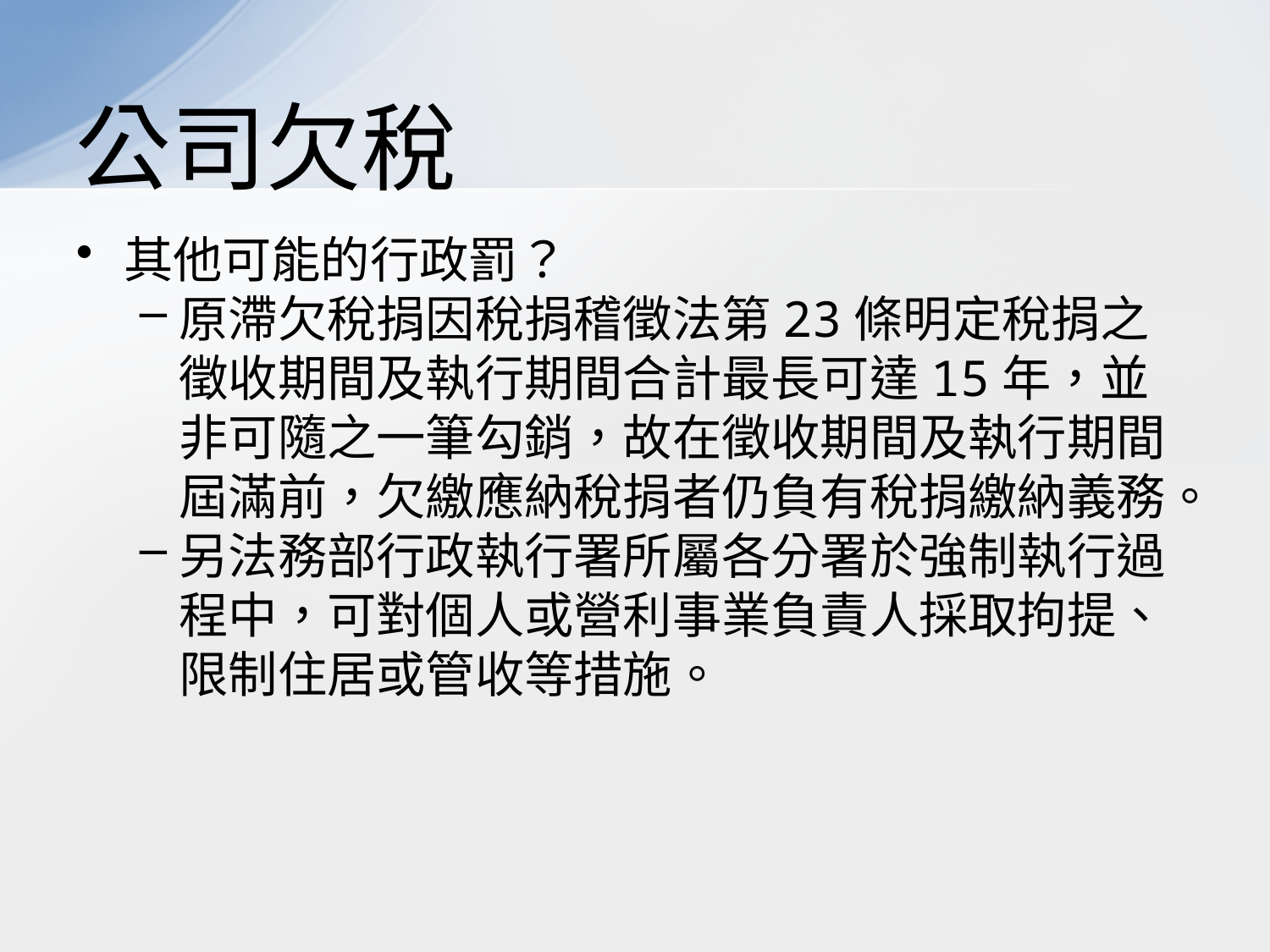

# 公司欠稅
其他可能的行政罰？
原滯欠稅捐因稅捐稽徵法第23條明定稅捐之徵收期間及執行期間合計最長可達15年，並非可隨之一筆勾銷，故在徵收期間及執行期間屆滿前，欠繳應納稅捐者仍負有稅捐繳納義務。
另法務部行政執行署所屬各分署於強制執行過程中，可對個人或營利事業負責人採取拘提、限制住居或管收等措施。